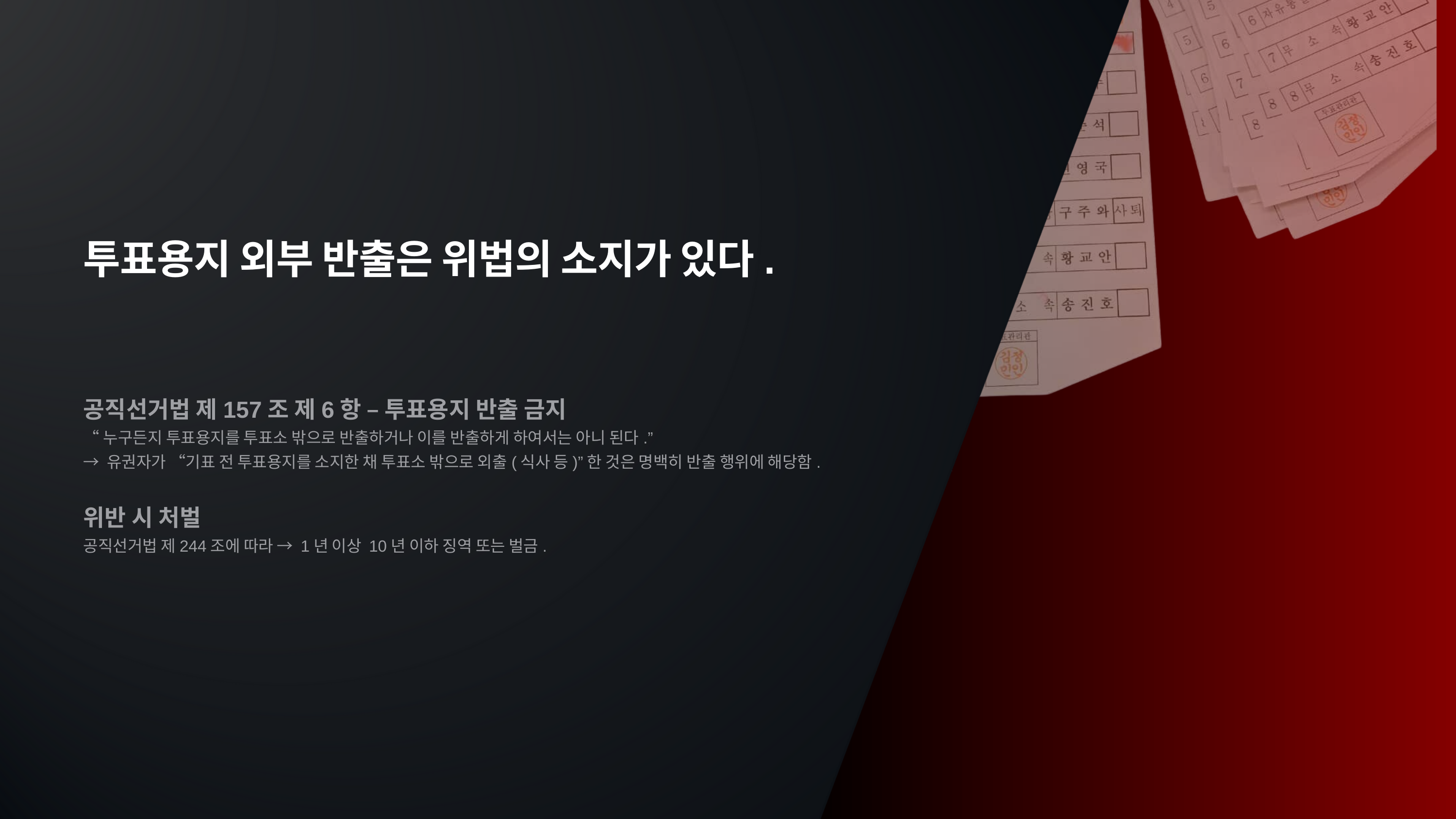

투표용지 외부 반출은 위법의 소지가 있다.
공직선거법 제157조 제6항 – 투표용지 반출 금지
“누구든지 투표용지를 투표소 밖으로 반출하거나 이를 반출하게 하여서는 아니 된다.”
→ 유권자가 “기표 전 투표용지를 소지한 채 투표소 밖으로 외출(식사 등)”한 것은 명백히 반출 행위에 해당함.

위반 시 처벌
공직선거법 제244조에 따라 → 1년 이상 10년 이하 징역 또는 벌금.